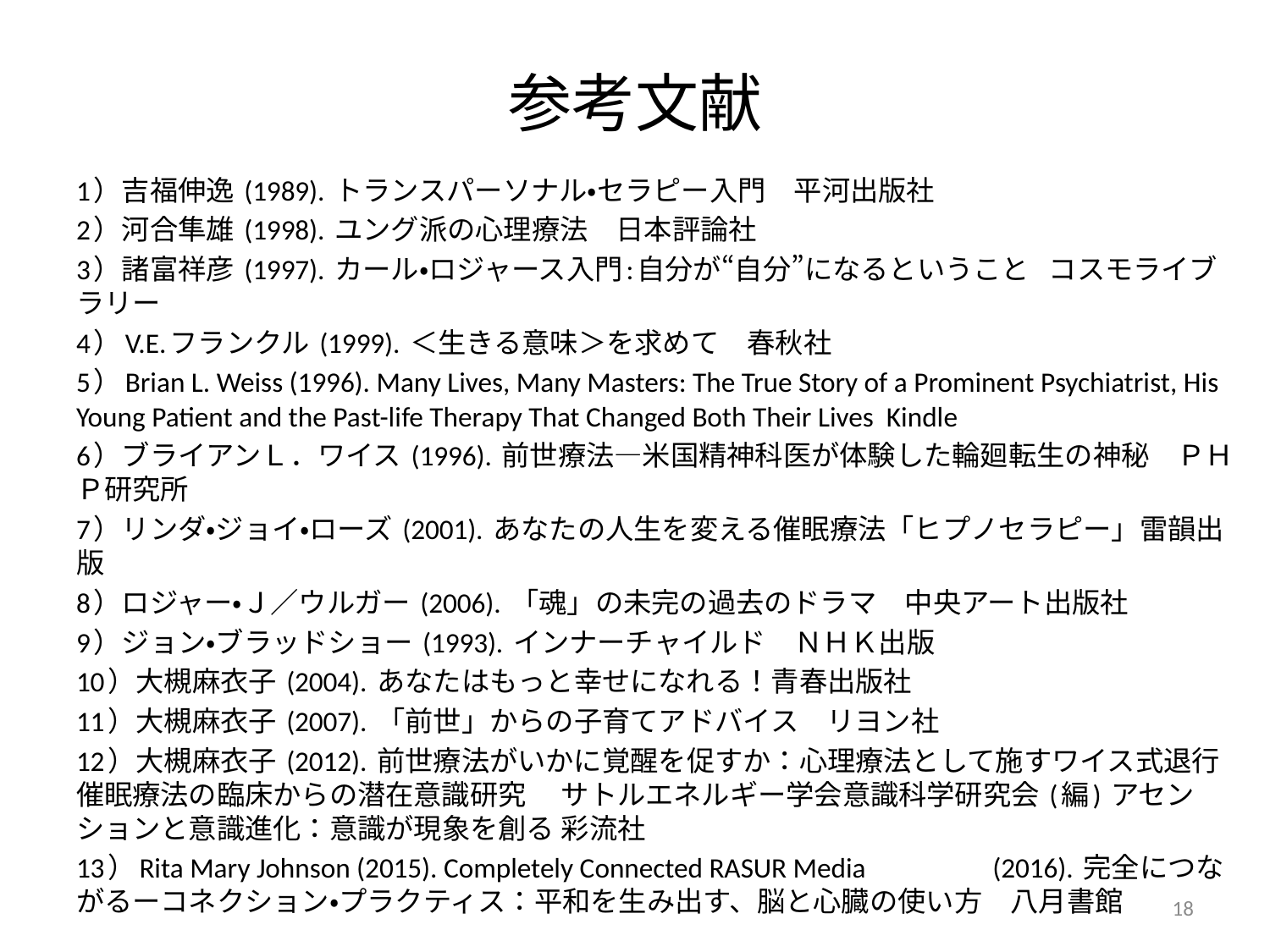

# 参考文献
1）吉福伸逸 (1989). トランスパーソナル・セラピー入門　平河出版社
2）河合隼雄 (1998). ユング派の心理療法　日本評論社
3）諸富祥彦 (1997). カール・ロジャース入門:自分が“自分”になるということ   コスモライブラリー
4）V.E.フランクル (1999). ＜生きる意味＞を求めて　春秋社
5）Brian L. Weiss (1996). Many Lives, Many Masters: The True Story of a Prominent Psychiatrist, His Young Patient and the Past-life Therapy That Changed Both Their Lives  Kindle
6）ブライアンＬ．ワイス (1996). 前世療法―米国精神科医が体験した輪廻転生の神秘　ＰＨＰ研究所
7）リンダ・ジョイ・ローズ (2001). あなたの人生を変える催眠療法「ヒプノセラピー」雷韻出版
8）ロジャー・Ｊ／ウルガー (2006). 「魂」の未完の過去のドラマ　中央アート出版社
9）ジョン・ブラッドショー (1993). インナーチャイルド　ＮＨＫ出版
10）大槻麻衣子 (2004). あなたはもっと幸せになれる！青春出版社
11）大槻麻衣子 (2007). 「前世」からの子育てアドバイス　リヨン社
12）大槻麻衣子 (2012). 前世療法がいかに覚醒を促すか：心理療法として施すワイス式退行催眠療法の臨床からの潜在意識研究　 サトルエネルギー学会意識科学研究会 (編) アセンションと意識進化：意識が現象を創る 彩流社
13）Rita Mary Johnson (2015). Completely Connected RASUR Media　　　　 (2016). 完全につながるーコネクション・プラクティス：平和を生み出す、脳と心臓の使い方　八月書館
18